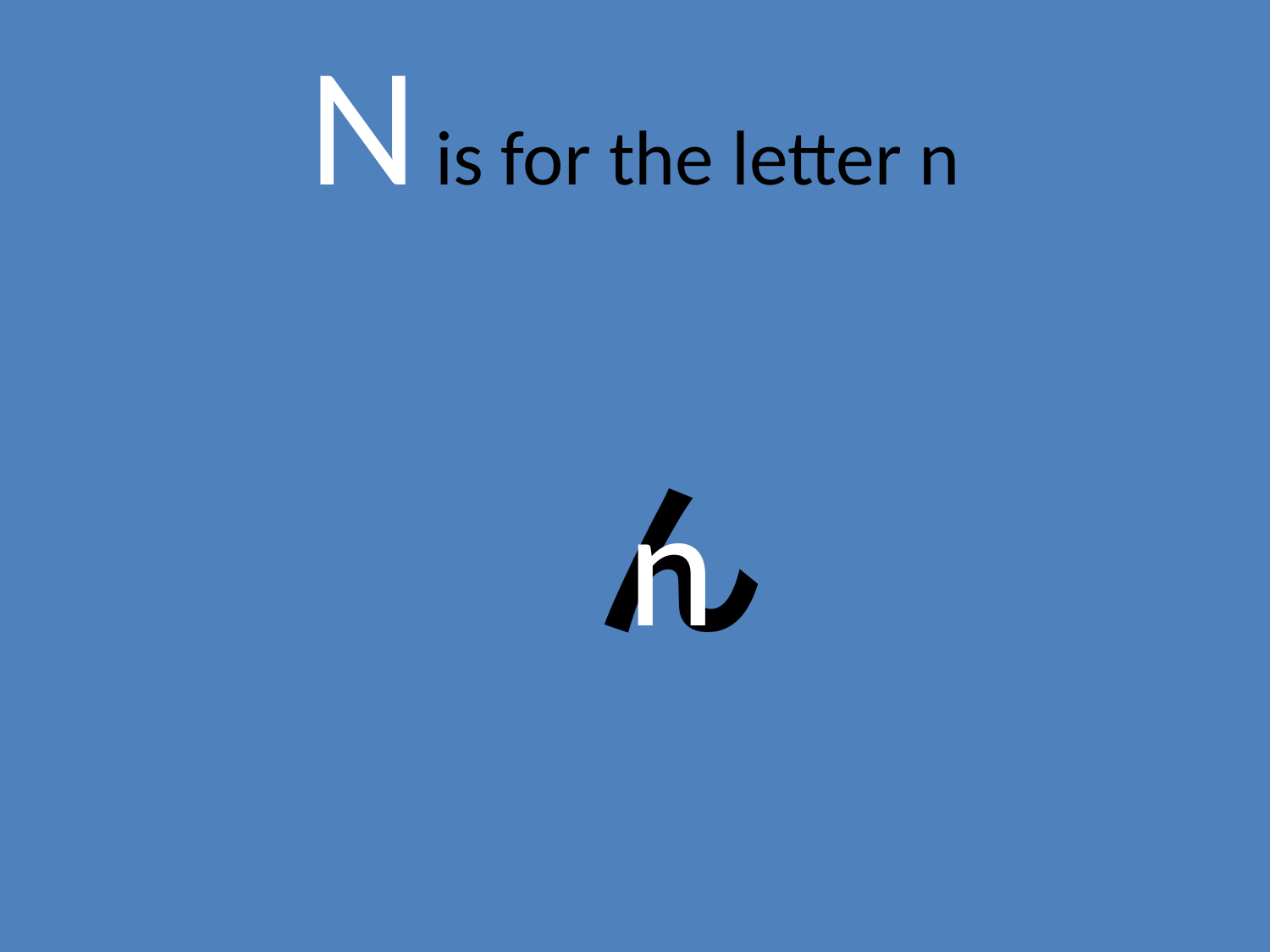

# N is for the letter n
ん
n